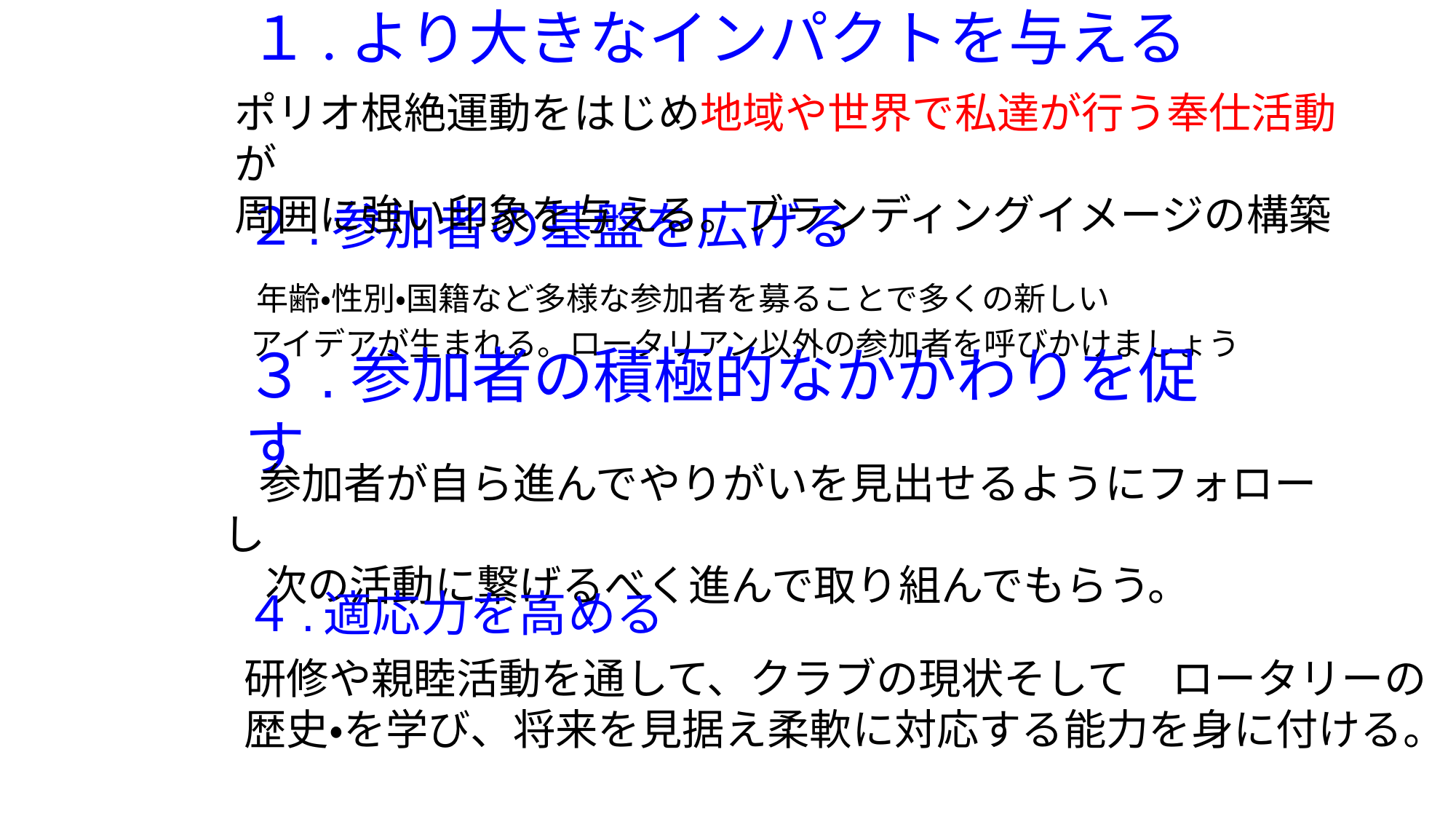

# １.より大きなインパクトを与える
ポリオ根絶運動をはじめ地域や世界で私達が行う奉仕活動が
周囲に強い印象を与える。ブランディングイメージの構築

２.参加者の基盤を広げる
　　年齢・性別・国籍など多様な参加者を募ることで多くの新しい
　 アイデアが生まれる。ロータリアン以外の参加者を呼びかけましょう
３.参加者の積極的なかかわりを促す
　参加者が自ら進んでやりがいを見出せるようにフォローし
　次の活動に繋げるべく進んで取り組んでもらう。
４.適応力を高める
研修や親睦活動を通して、クラブの現状そして　ロータリーの歴史・を学び、将来を見据え柔軟に対応する能力を身に付ける。